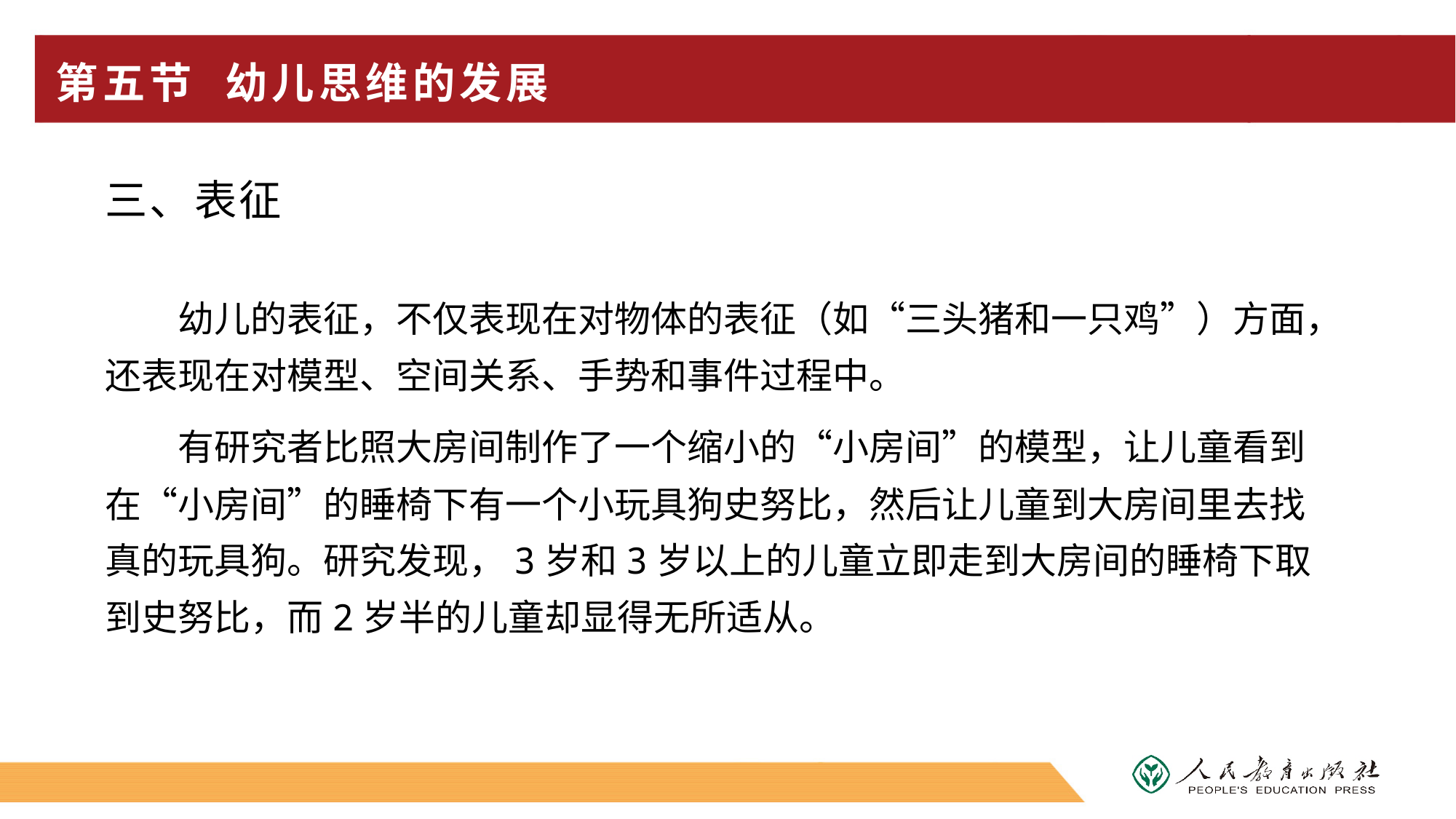

# 第五节  幼儿思维的发展
三、表征
幼儿的表征，不仅表现在对物体的表征（如“三头猪和一只鸡”）方面，还表现在对模型、空间关系、手势和事件过程中。
有研究者比照大房间制作了一个缩小的“小房间”的模型，让儿童看到在“小房间”的睡椅下有一个小玩具狗史努比，然后让儿童到大房间里去找真的玩具狗。研究发现，3岁和3岁以上的儿童立即走到大房间的睡椅下取到史努比，而2岁半的儿童却显得无所适从。